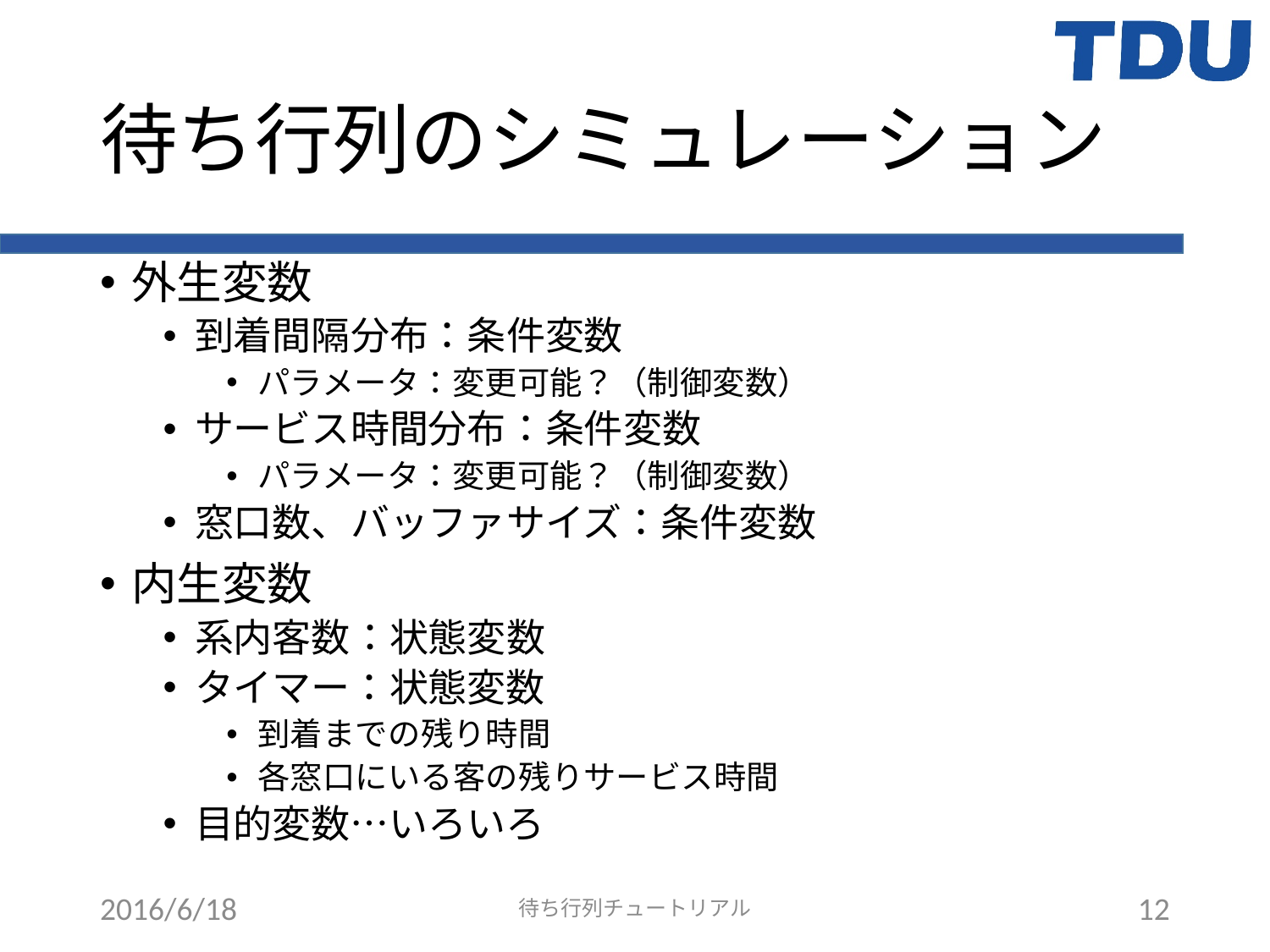

# 待ち行列のシミュレーション
外生変数
到着間隔分布：条件変数
パラメータ：変更可能？（制御変数）
サービス時間分布：条件変数
パラメータ：変更可能？（制御変数）
窓口数、バッファサイズ：条件変数
内生変数
系内客数：状態変数
タイマー：状態変数
到着までの残り時間
各窓口にいる客の残りサービス時間
目的変数…いろいろ
2016/6/18
待ち行列チュートリアル
12